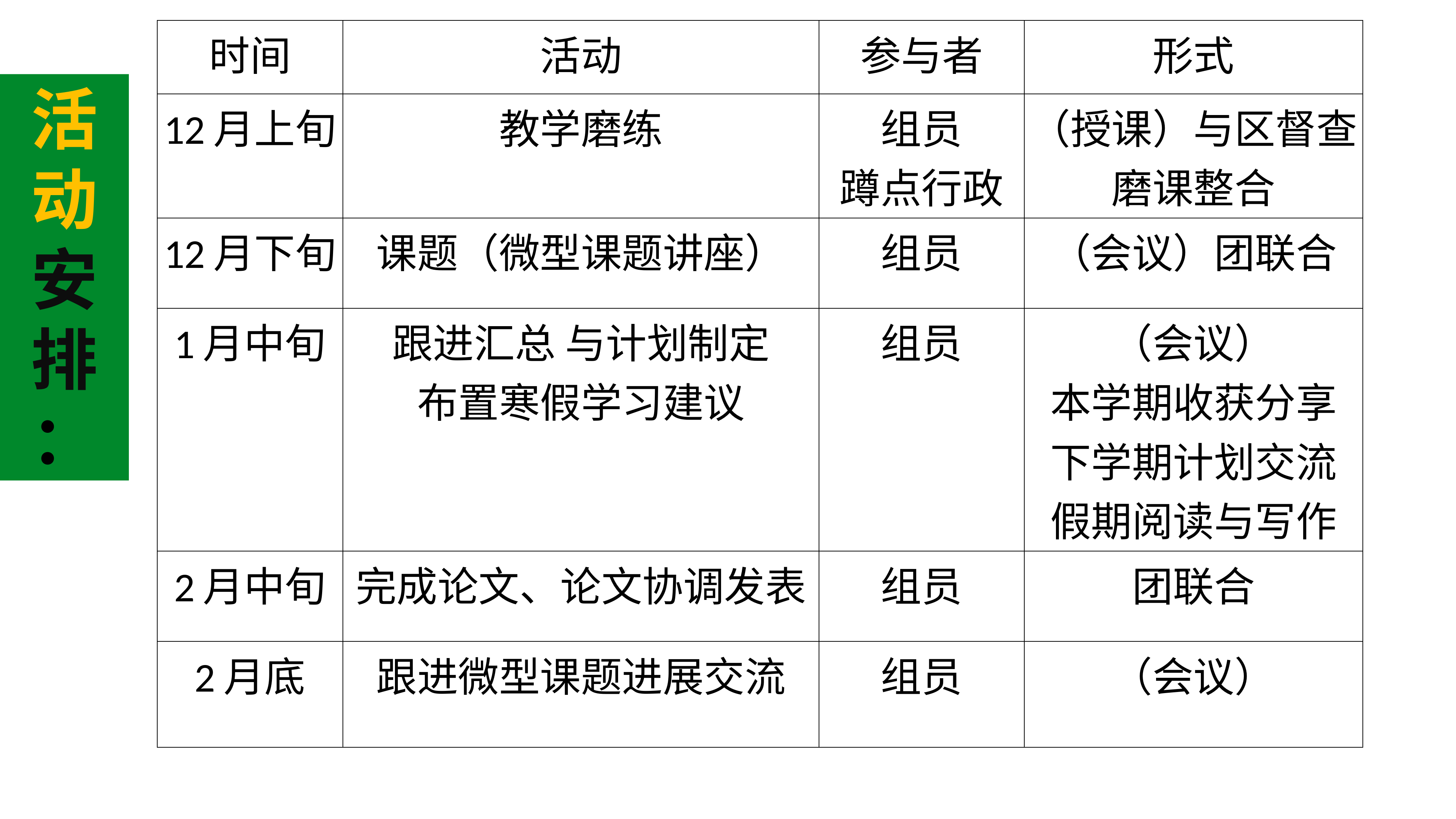

| 时间 | 活动 | 参与者 | 形式 |
| --- | --- | --- | --- |
| 12月上旬 | 教学磨练 | 组员 蹲点行政 | （授课）与区督查磨课整合 |
| 12月下旬 | 课题（微型课题讲座） | 组员 | （会议）团联合 |
| 1月中旬 | 跟进汇总 与计划制定 布置寒假学习建议 | 组员 | （会议） 本学期收获分享 下学期计划交流 假期阅读与写作 |
| 2月中旬 | 完成论文、论文协调发表 | 组员 | 团联合 |
| 2月底 | 跟进微型课题进展交流 | 组员 | （会议） |
活动安排：